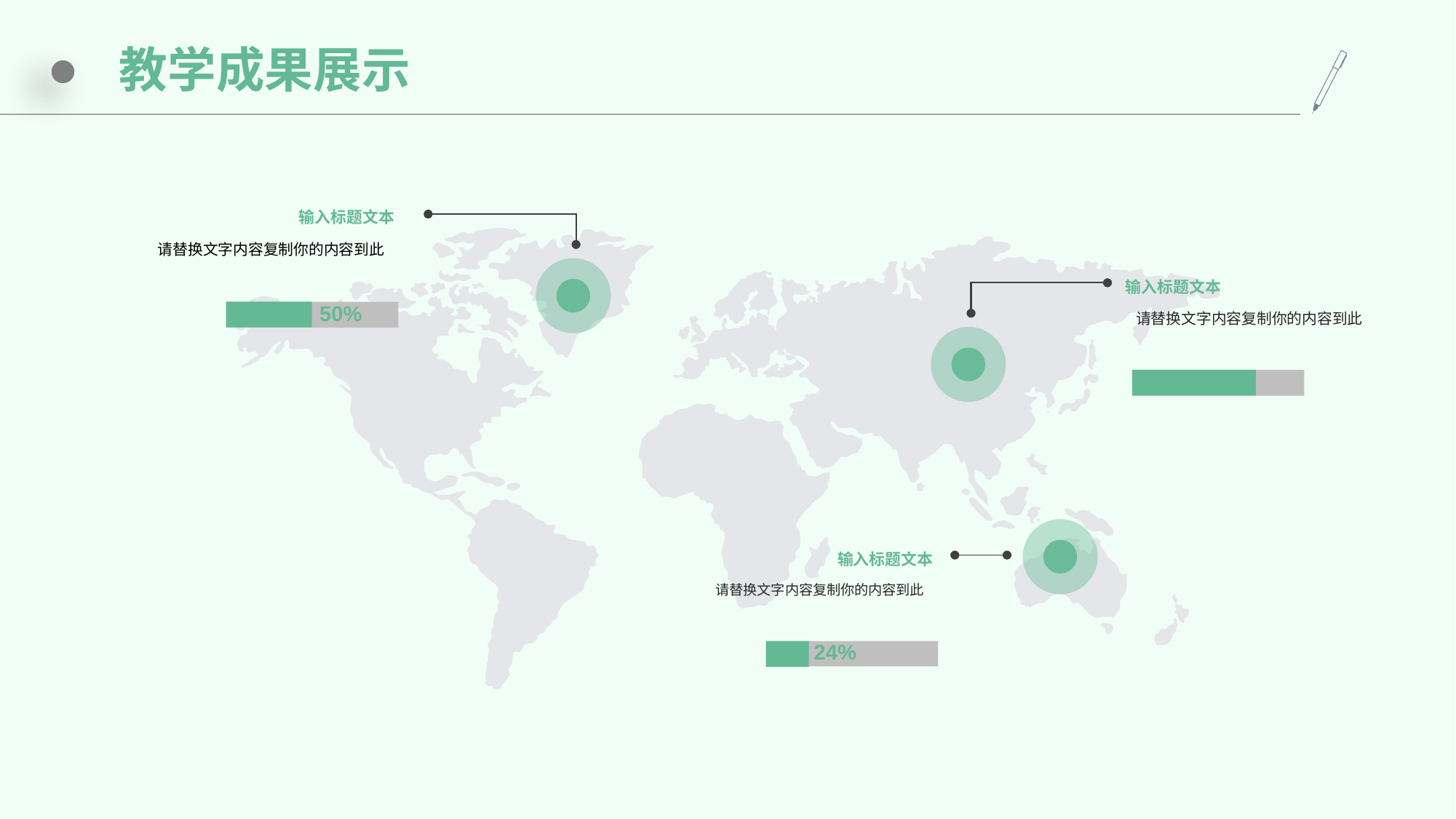

输入标题文本
请替换文字内容复制你的内容到此
50%

输入标题文本
请替换文字内容复制你的内容到此

68%

输入标题文本
请替换文字内容复制你的内容到此
24%